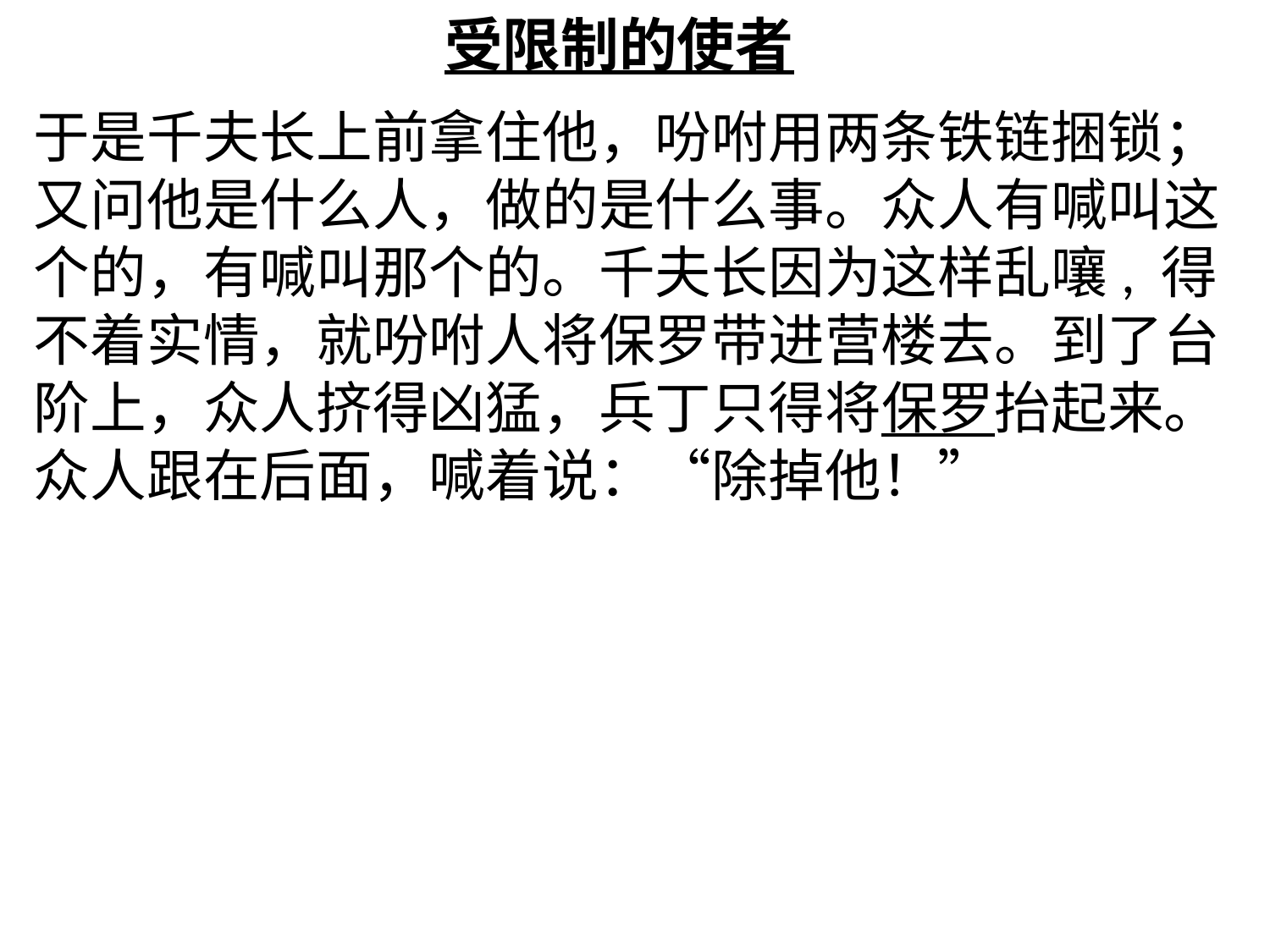

# 受限制的使者
于是千夫长上前拿住他，吩咐用两条铁链捆锁；又问他是什么人，做的是什么事。众人有喊叫这个的，有喊叫那个的。千夫长因为这样乱嚷, 得不着实情，就吩咐人将保罗带进营楼去。到了台阶上，众人挤得凶猛，兵丁只得将保罗抬起来。众人跟在后面，喊着说：“除掉他！”